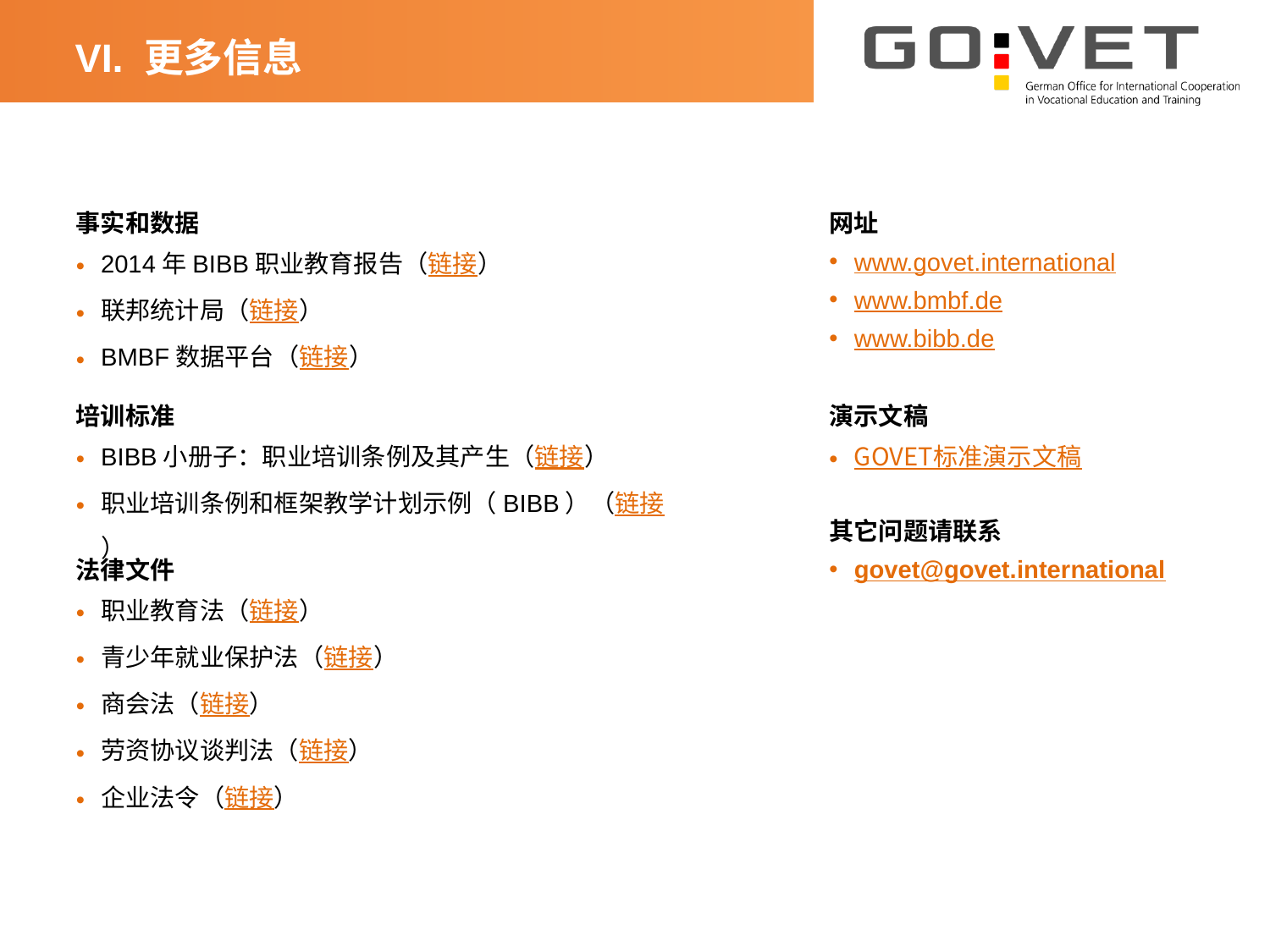

VI. 更多信息
事实和数据
2014年BIBB职业教育报告（链接）
联邦统计局（链接）
BMBF数据平台（链接）
网址
www.govet.international
www.bmbf.de
www.bibb.de
演示文稿
GOVET标准演示文稿
其它问题请联系
govet@govet.international
培训标准
BIBB小册子：职业培训条例及其产生（链接）
职业培训条例和框架教学计划示例（BIBB）（链接）
法律文件
职业教育法（链接）
青少年就业保护法（链接）
商会法（链接）
劳资协议谈判法（链接）
企业法令（链接）